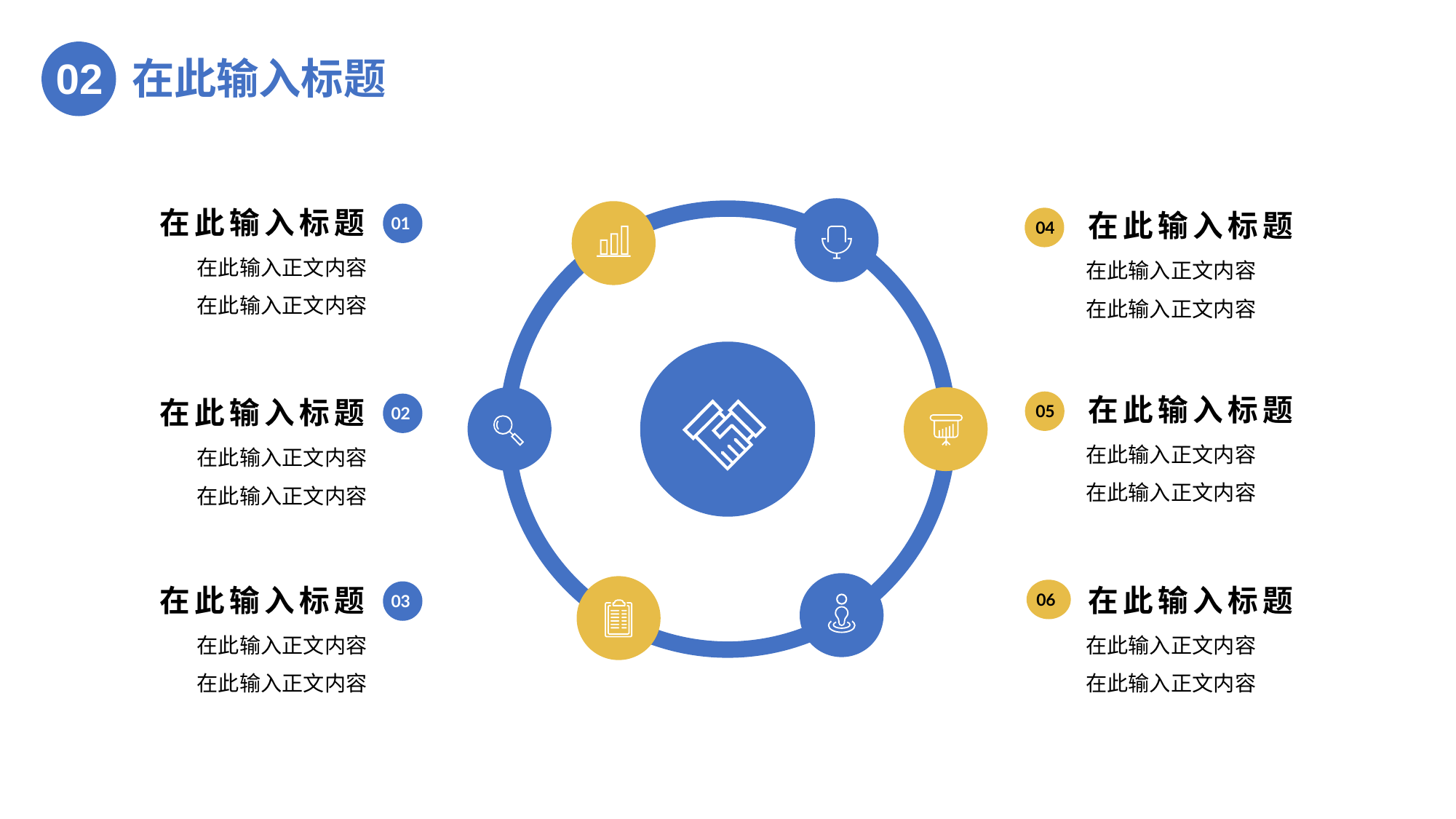

在此输入标题
02
在此输入标题

在此输入标题

01

04

在此输入正文内容
在此输入正文内容
在此输入正文内容
在此输入正文内容

在此输入标题

在此输入标题

05
02

在此输入正文内容
在此输入正文内容
在此输入正文内容
在此输入正文内容

在此输入标题
在此输入标题

06
03

在此输入正文内容
在此输入正文内容
在此输入正文内容
在此输入正文内容